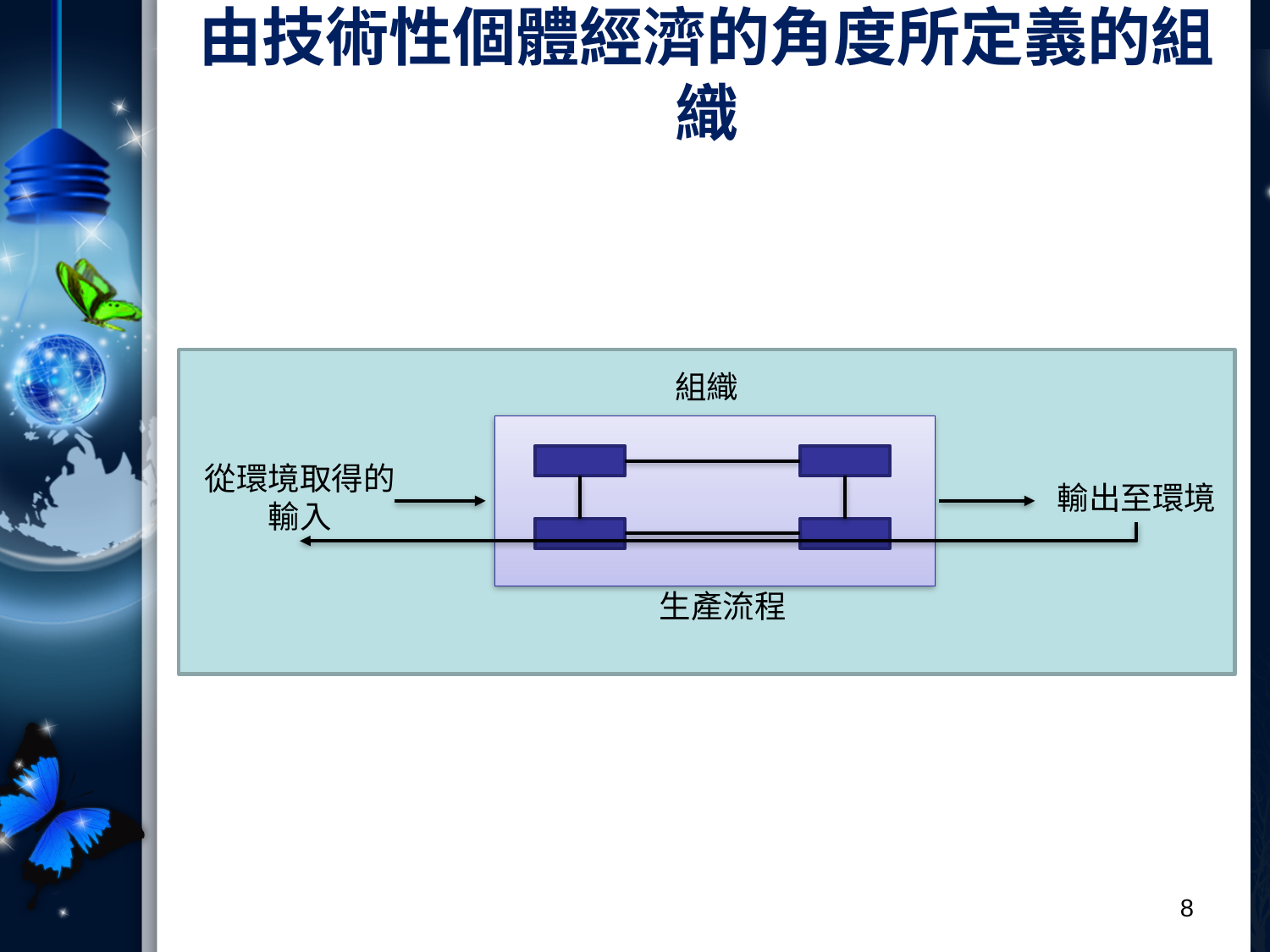

# 由技術性個體經濟的角度所定義的組織

組織

從環境取得的
輸入
輸出至環境

生產流程
8